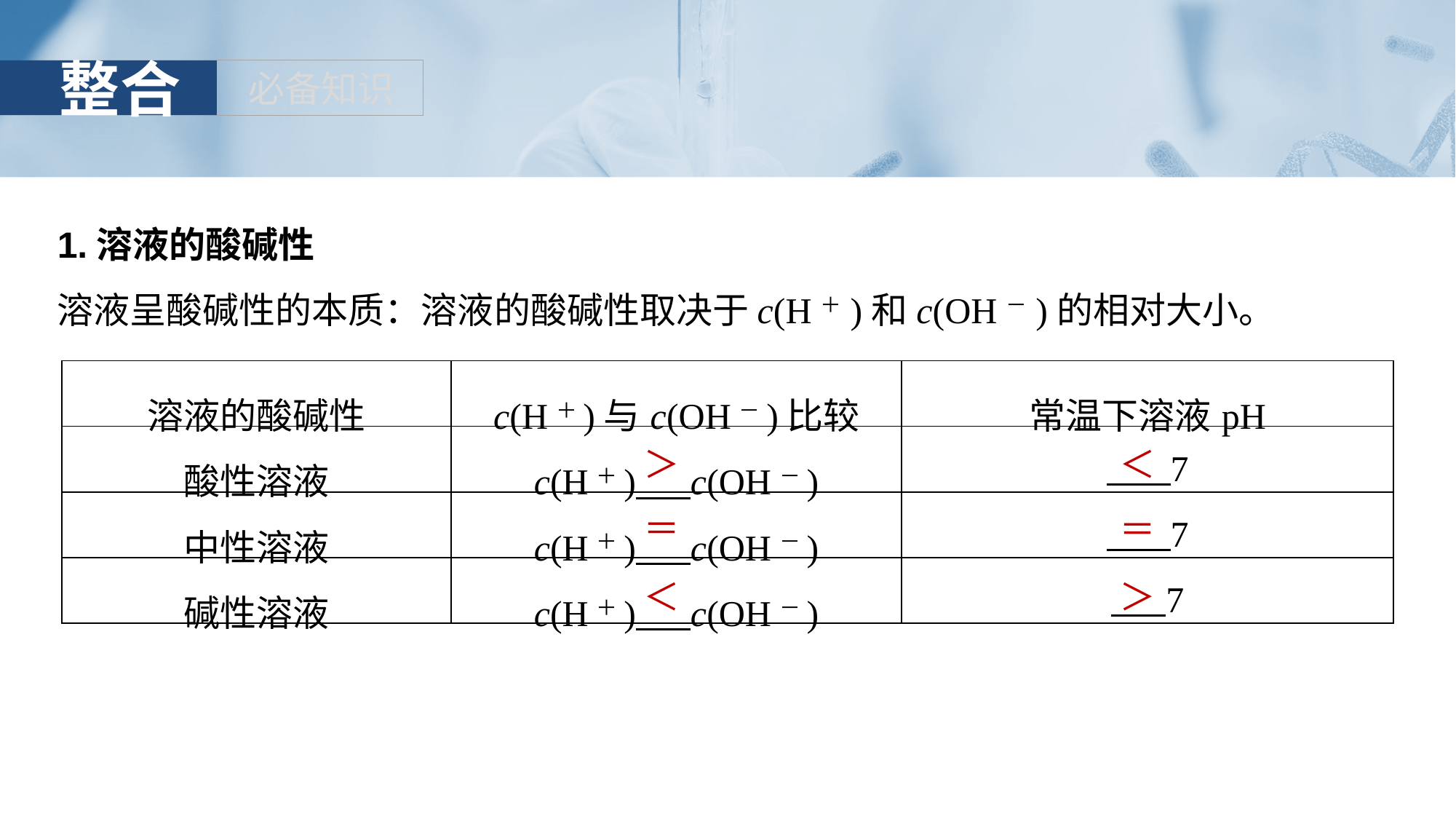

1.溶液的酸碱性
溶液呈酸碱性的本质：溶液的酸碱性取决于c(H＋)和c(OH－)的相对大小。
| 溶液的酸碱性 | c(H＋)与c(OH－)比较 | 常温下溶液pH |
| --- | --- | --- |
| 酸性溶液 | c(H＋) c(OH－) | 7 |
| 中性溶液 | c(H＋) c(OH－) | 7 |
| 碱性溶液 | c(H＋) c(OH－) | 7 |
＞
＜
＝
＝
＜
＞